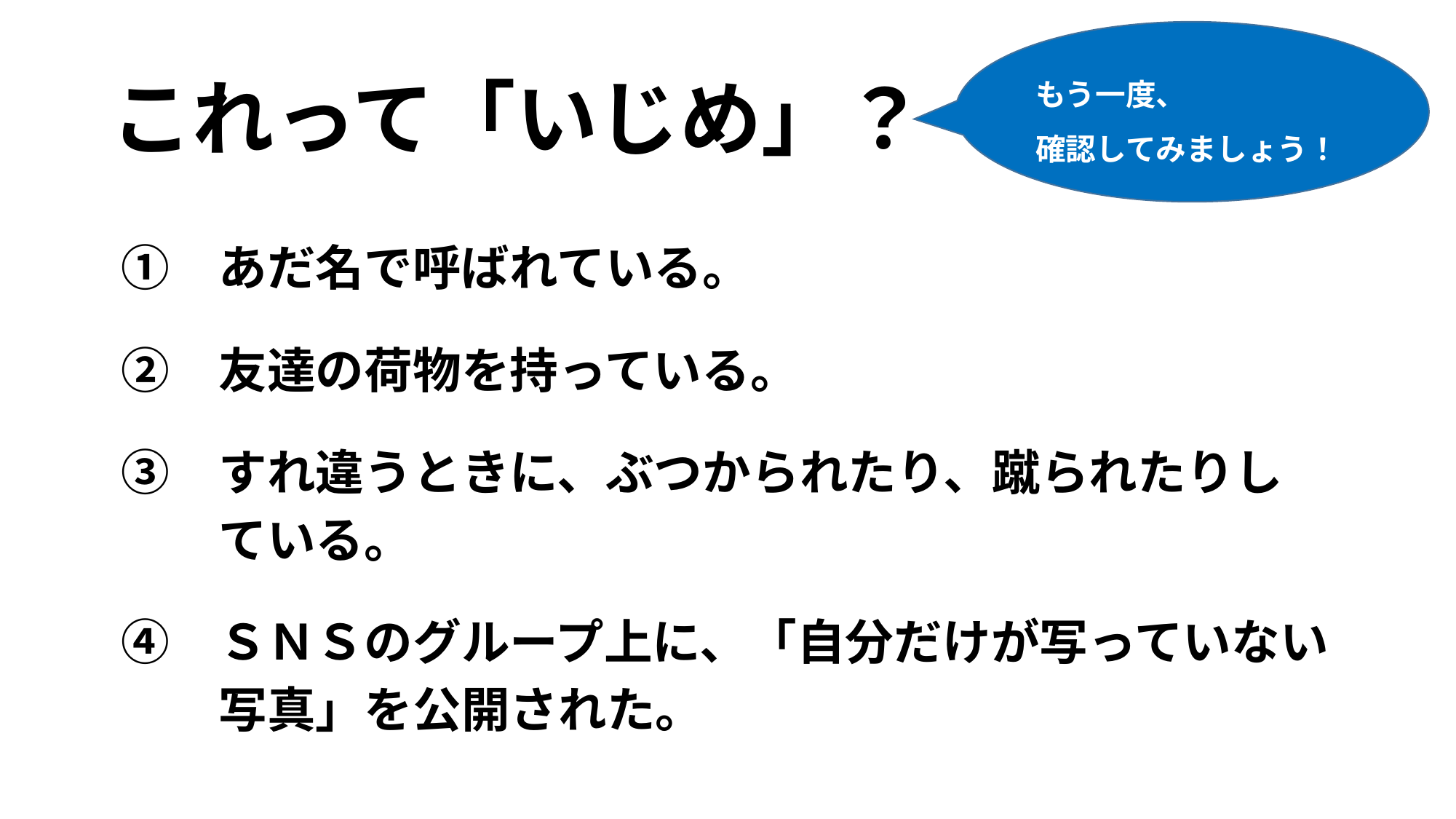

もう一度、
確認してみましょう！
# これって「いじめ」？
　①　あだ名で呼ばれている。

　②　友達の荷物を持っている。

　③　すれ違うときに、ぶつかられたり、蹴られたりし
　　　ている。

　④　ＳＮＳのグループ上に、「自分だけが写っていない
　　　写真」を公開された。